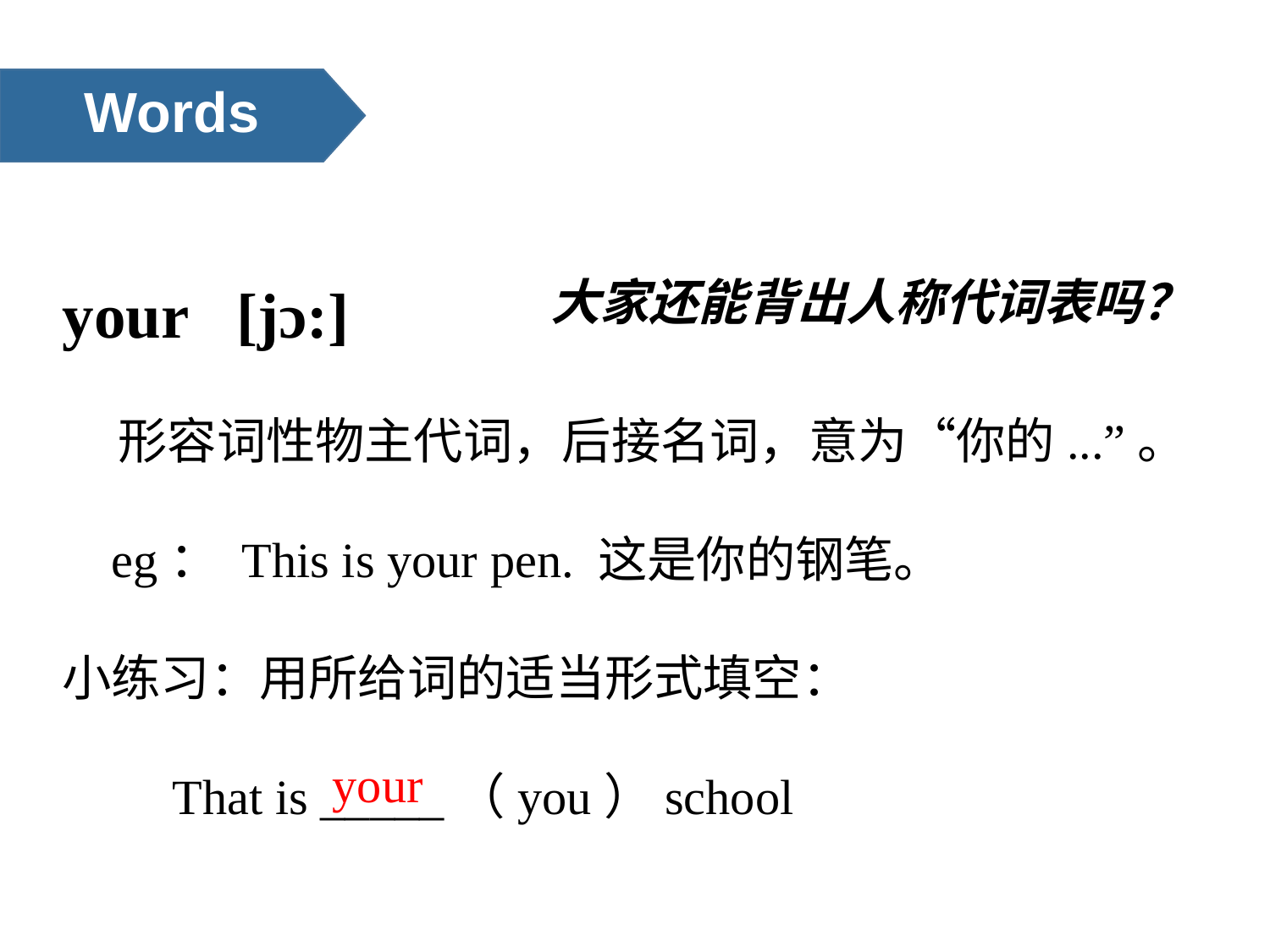

Words
your   [jɔ:]
    形容词性物主代词，后接名词，意为“你的...”。
    eg： This is your pen. 这是你的钢笔。
小练习：用所给词的适当形式填空：
         That is _____（you）school
大家还能背出人称代词表吗？
your